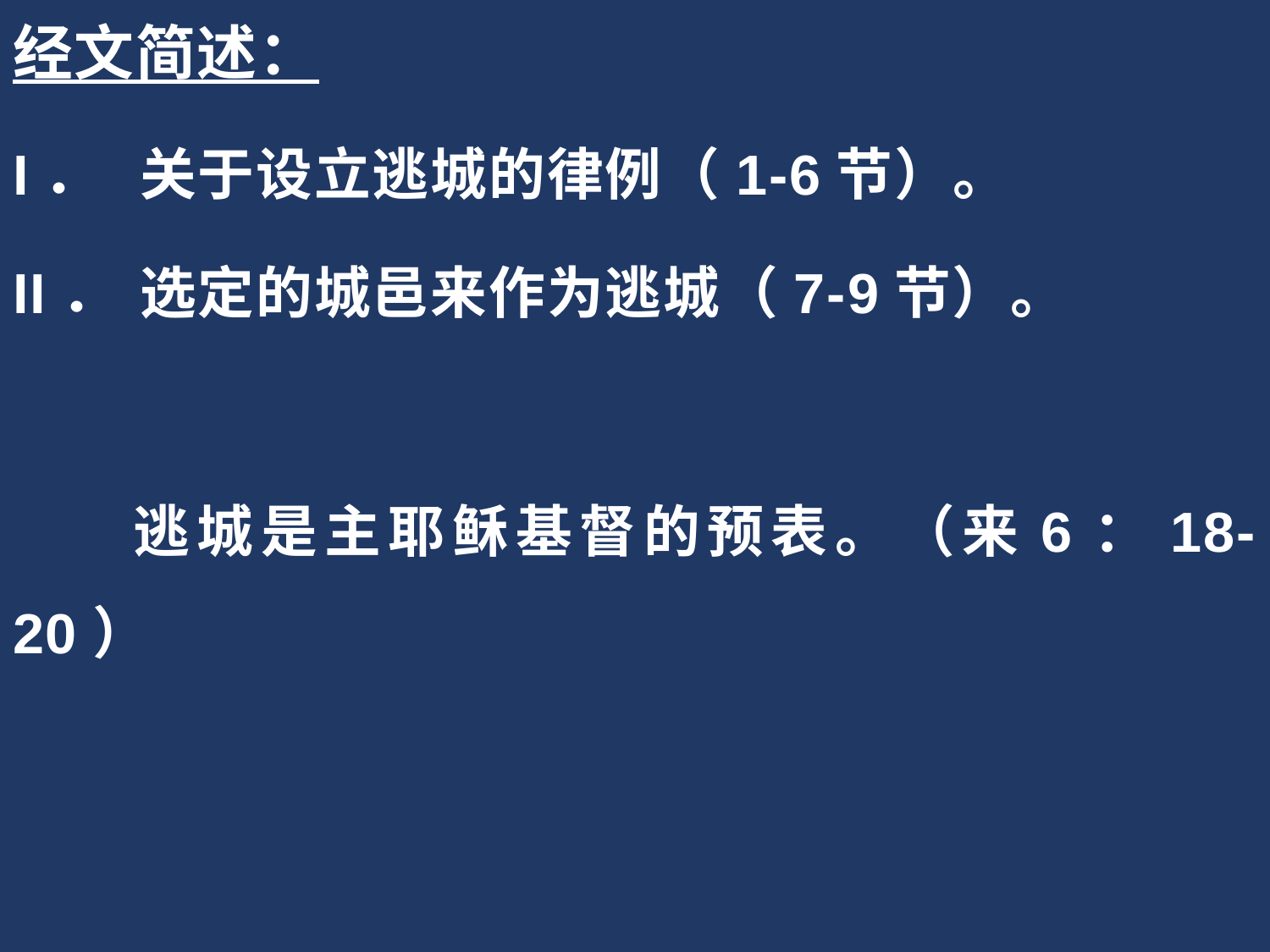

经文简述：
I．	关于设立逃城的律例（1-6节）。
II．	选定的城邑来作为逃城（7-9节）。

     逃城是主耶稣基督的预表。（来6：18-20）